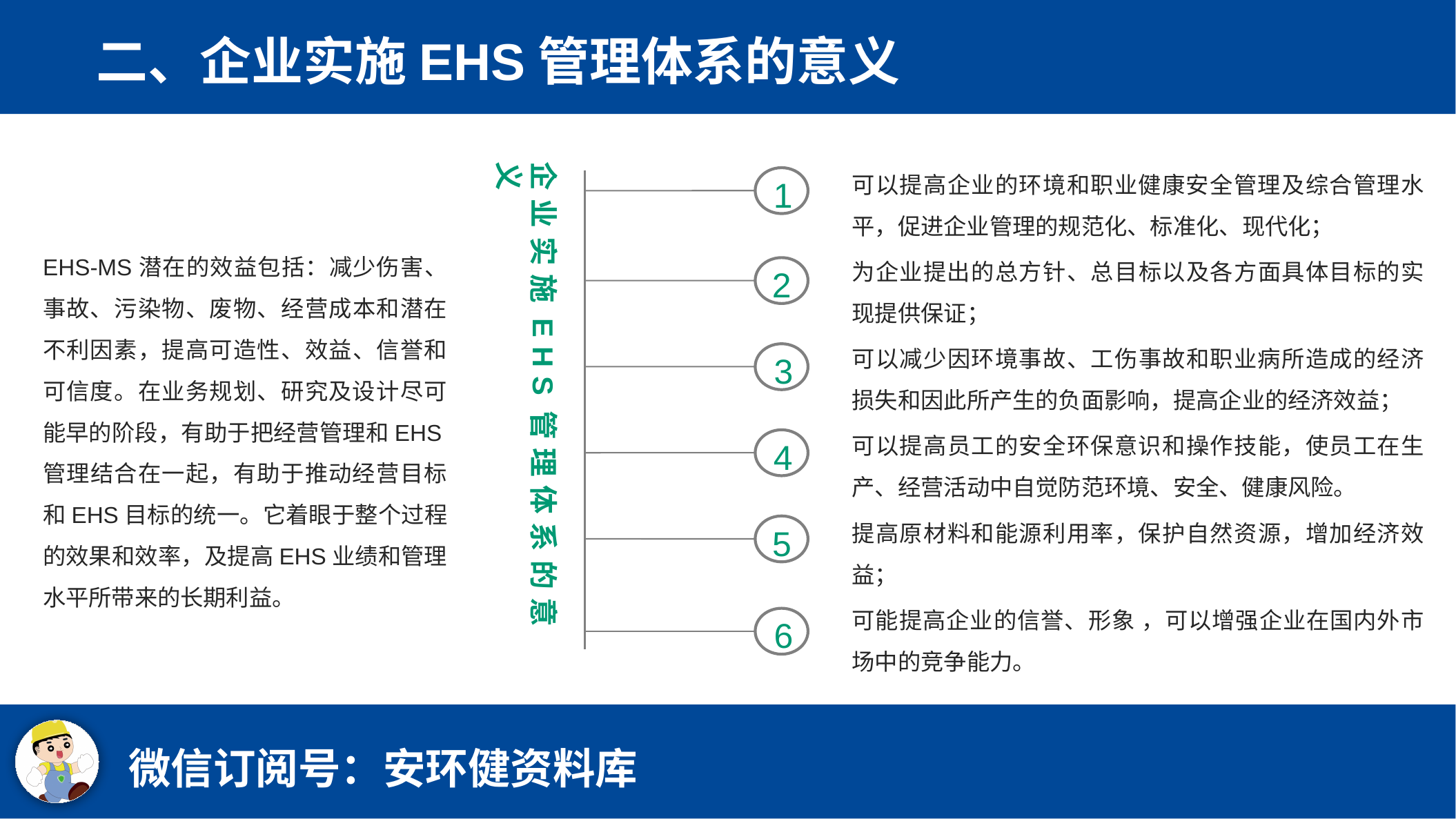

二、企业实施EHS管理体系的意义
企业实施EHS管理体系的意义
可以提高企业的环境和职业健康安全管理及综合管理水平，促进企业管理的规范化、标准化、现代化；

1
EHS-MS潜在的效益包括：减少伤害、事故、污染物、废物、经营成本和潜在不利因素，提高可造性、效益、信誉和可信度。在业务规划、研究及设计尽可能早的阶段，有助于把经营管理和EHS管理结合在一起，有助于推动经营目标和EHS目标的统一。它着眼于整个过程的效果和效率，及提高EHS业绩和管理水平所带来的长期利益。
为企业提出的总方针、总目标以及各方面具体目标的实现提供保证；

2
可以减少因环境事故、工伤事故和职业病所造成的经济损失和因此所产生的负面影响，提高企业的经济效益；

3
可以提高员工的安全环保意识和操作技能，使员工在生产、经营活动中自觉防范环境、安全、健康风险。

4
提高原材料和能源利用率，保护自然资源，增加经济效益；

5
可能提高企业的信誉、形象 ，可以增强企业在国内外市场中的竞争能力。

6